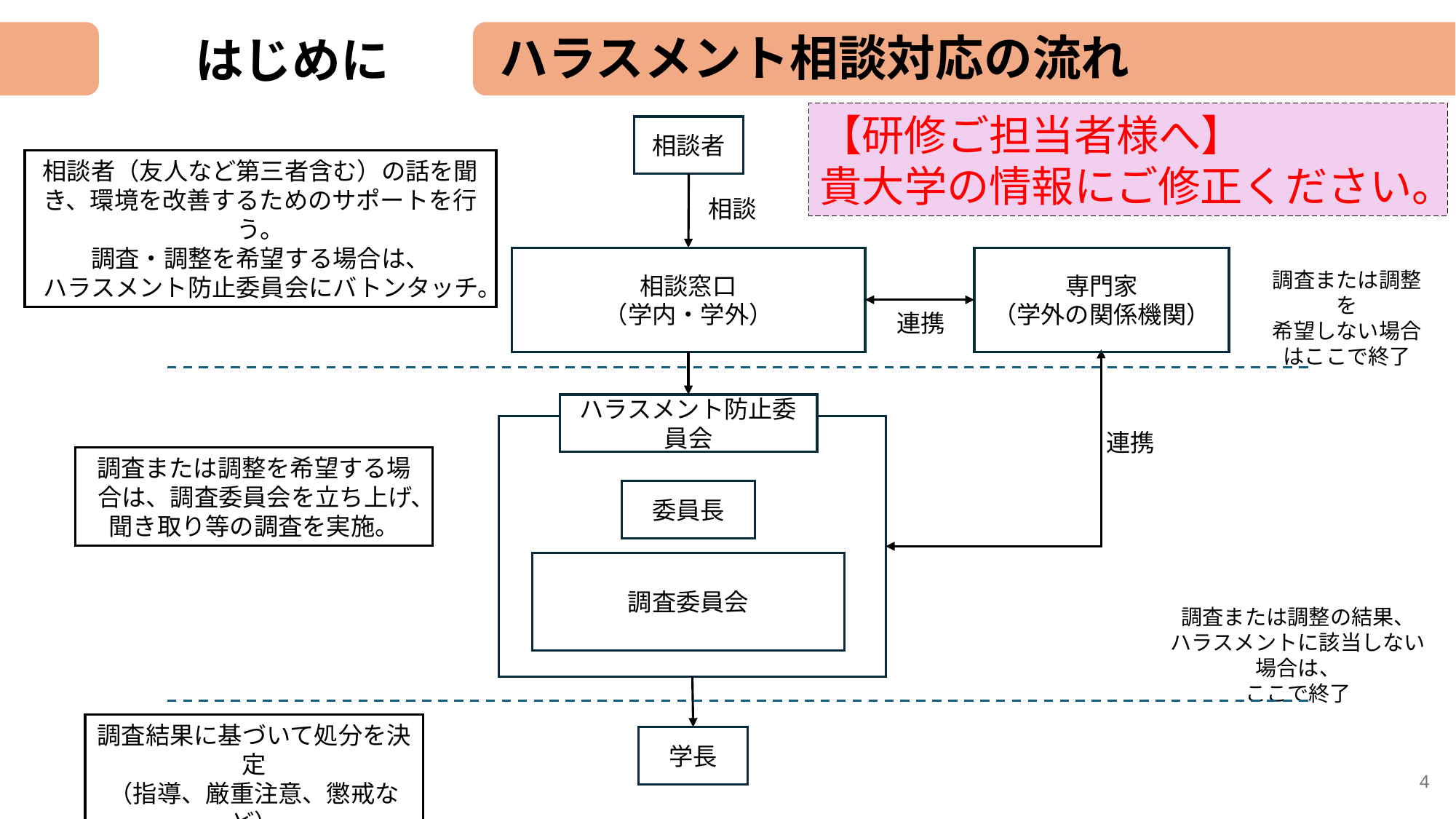

ハラスメント相談対応の流れ
はじめに
【研修ご担当者様へ】
貴大学の情報にご修正ください。
相談者
相談窓口
（学内・学外）
ハラスメント防止委員会

委員長
調査委員会
学長
相談
専門家
（学外の関係機関）
連携
連携
相談者（友人など第三者含む）の話を聞き、環境を改善するためのサポートを行う。
調査・調整を希望する場合は、
ハラスメント防止委員会にバトンタッチ。
調査または調整を
希望しない場合はここで終了
調査または調整を希望する場合は、調査委員会を立ち上げ、
聞き取り等の調査を実施。
調査または調整の結果、
ハラスメントに該当しない場合は、
ここで終了
調査結果に基づいて処分を決定
（指導、厳重注意、懲戒など）
4